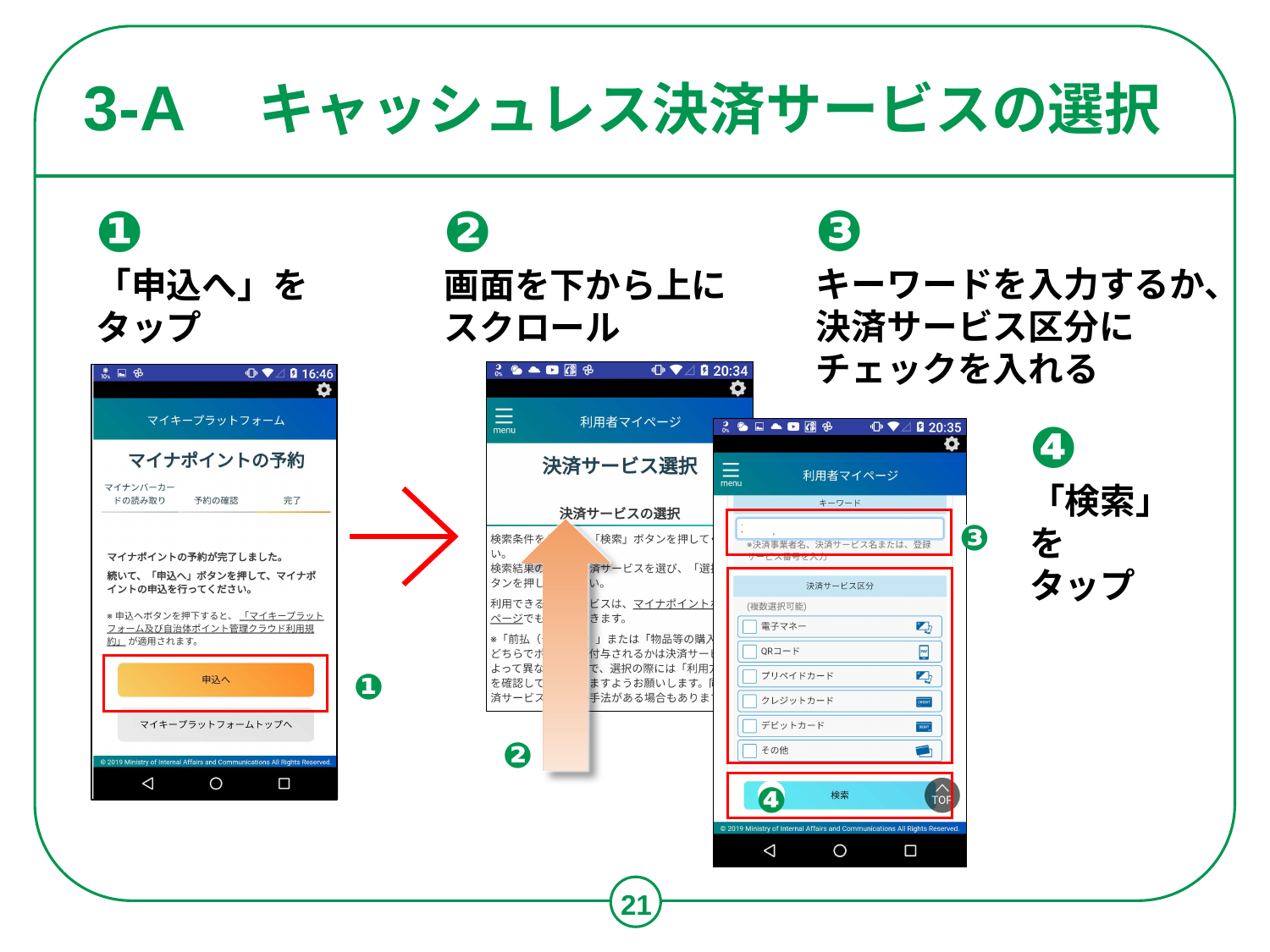

# キャッシュレス決済サービスの選択
3-A
❸
キーワードを入力するか、
決済サービス区分に
チェックを入れる
❶
「申込へ」を
タップ
❷
画面を下から上に
スクロール

❹
「検索」を
タップ

❸

❶

❷

❹